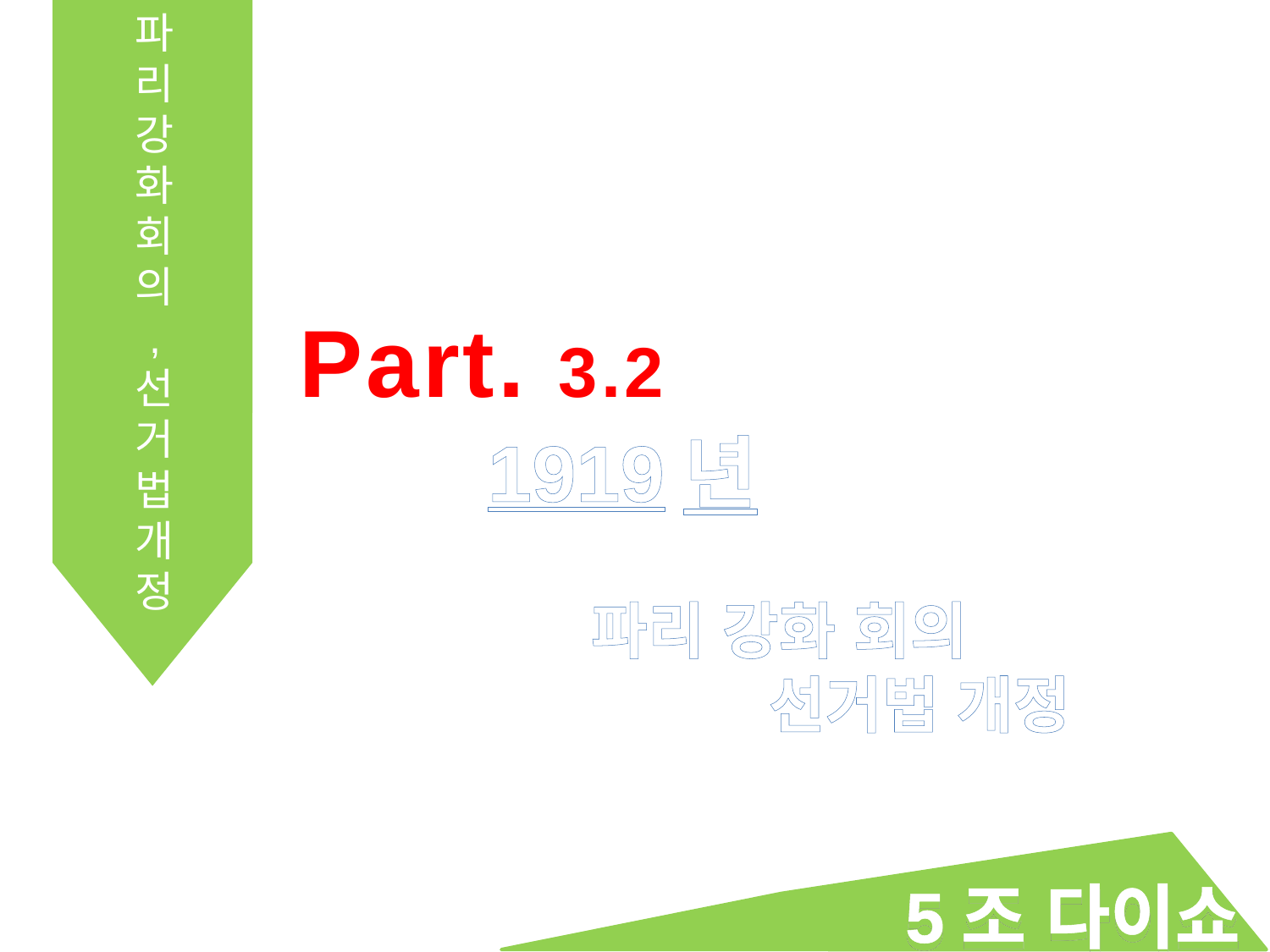

파리 강화회의
,
선거법 개정

 Part. 3.2
1919년

파리 강화 회의
선거법 개정